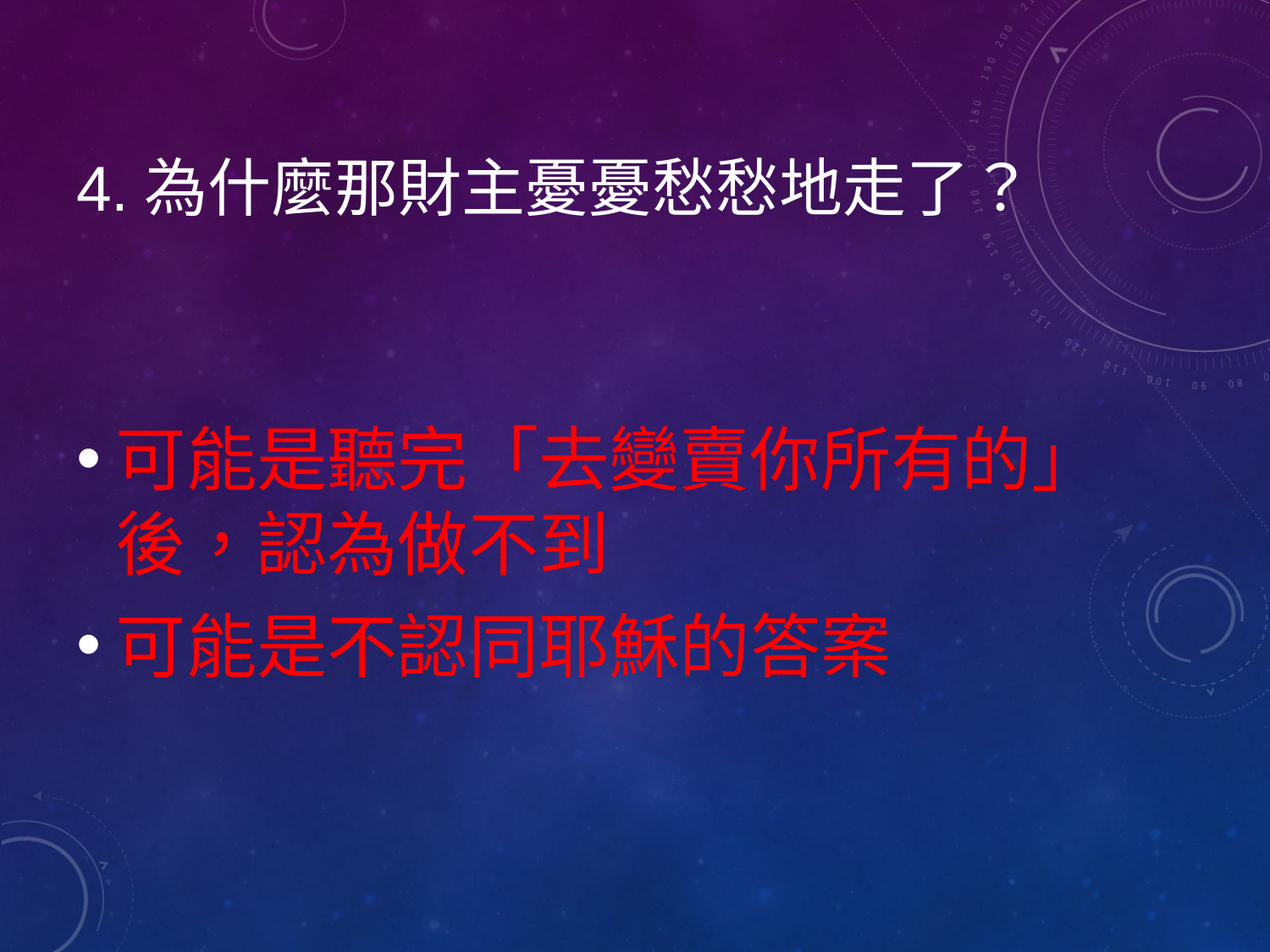

# 4.為什麼那財主憂憂愁愁地走了？
可能是聽完「去變賣你所有的」後，認為做不到
可能是不認同耶穌的答案